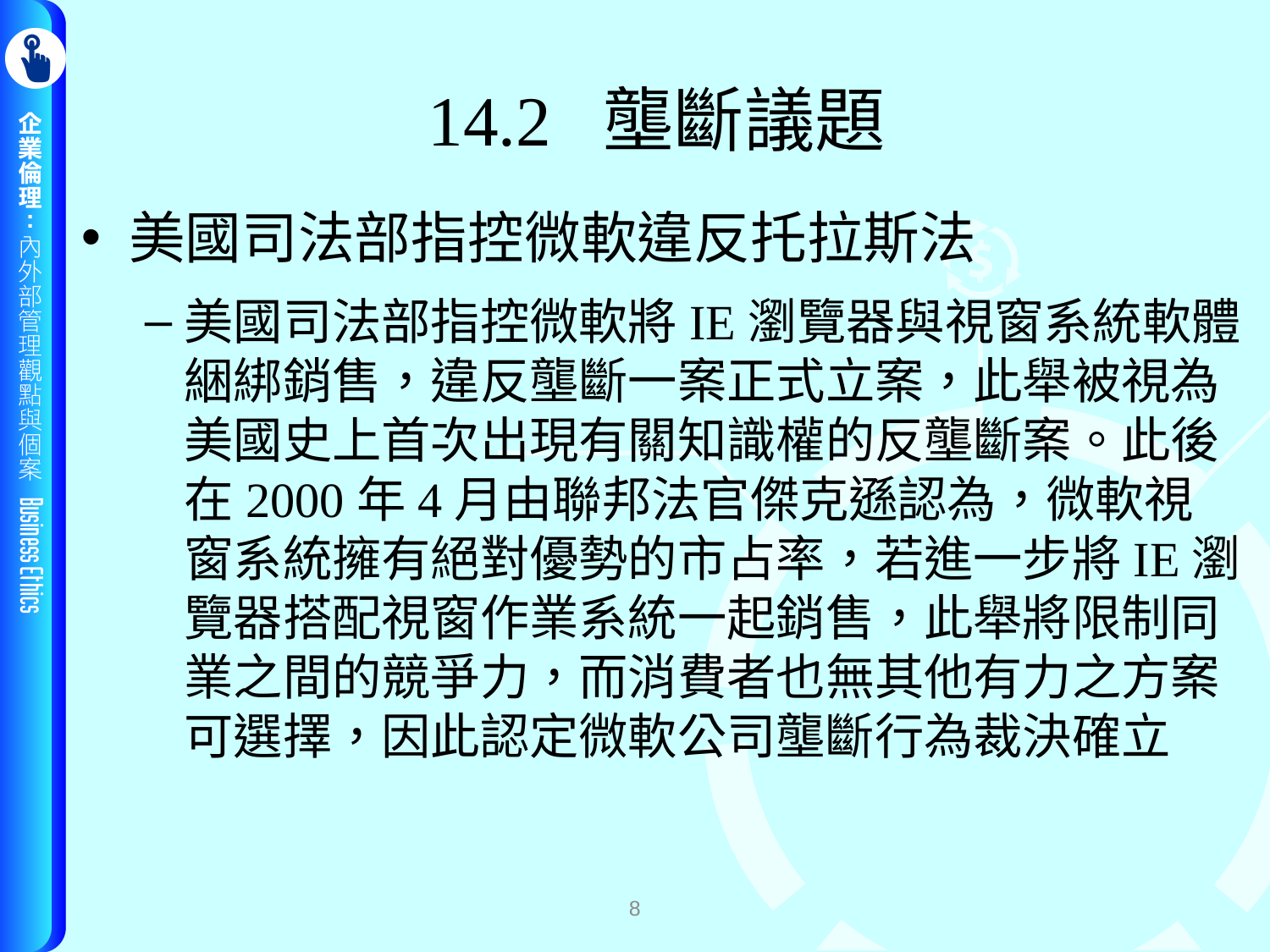

# 14.2  壟斷議題
美國司法部指控微軟違反托拉斯法
美國司法部指控微軟將IE瀏覽器與視窗系統軟體綑綁銷售，違反壟斷一案正式立案，此舉被視為美國史上首次出現有關知識權的反壟斷案。此後在2000年4月由聯邦法官傑克遜認為，微軟視窗系統擁有絕對優勢的市占率，若進一步將IE瀏覽器搭配視窗作業系統一起銷售，此舉將限制同業之間的競爭力，而消費者也無其他有力之方案可選擇，因此認定微軟公司壟斷行為裁決確立
8